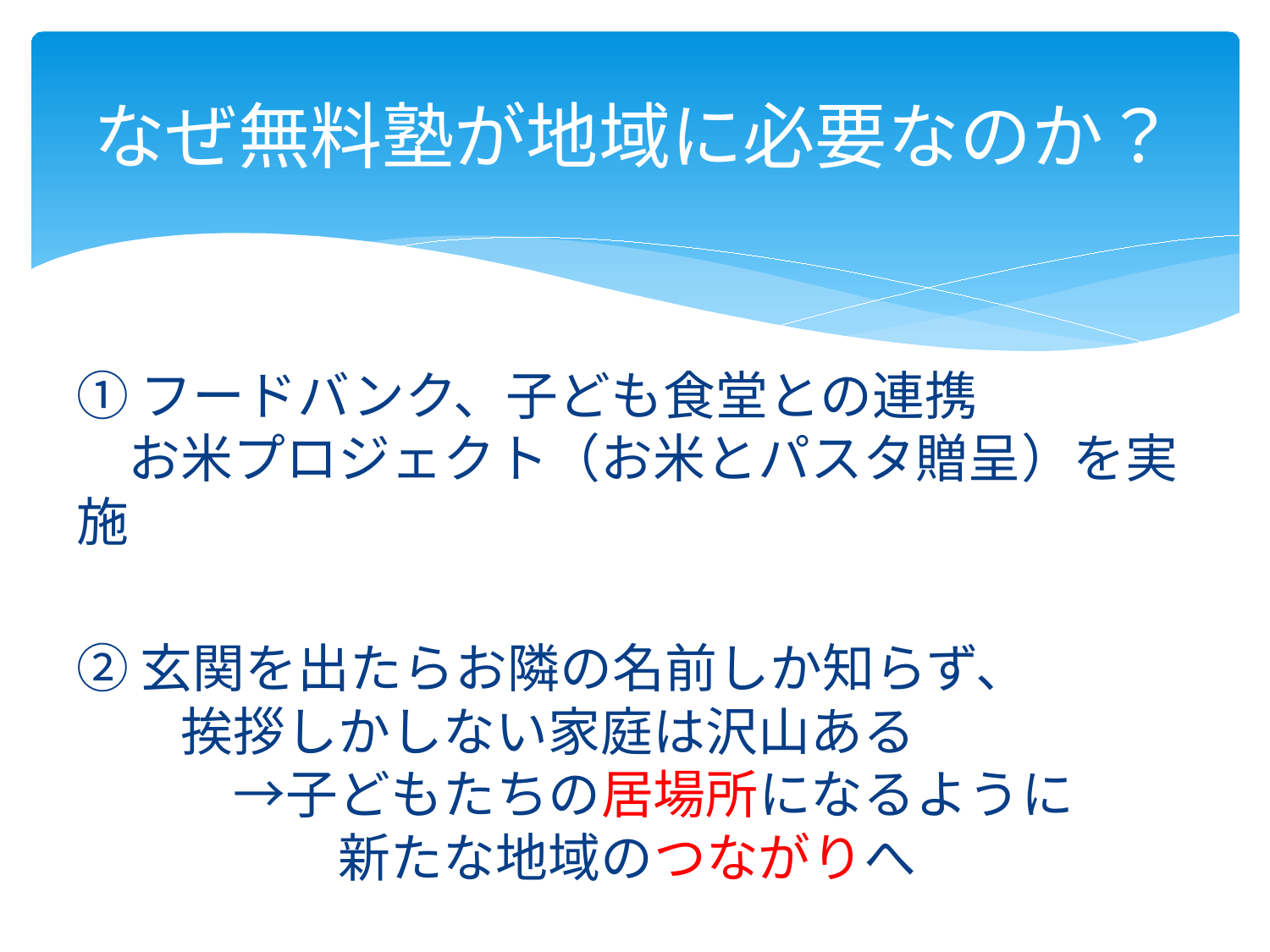

# なぜ無料塾が地域に必要なのか？
①フードバンク、子ども食堂との連携
　お米プロジェクト（お米とパスタ贈呈）を実施

②玄関を出たらお隣の名前しか知らず、
　　挨拶しかしない家庭は沢山ある
　　　→子どもたちの居場所になるように
　　　　　新たな地域のつながりへ